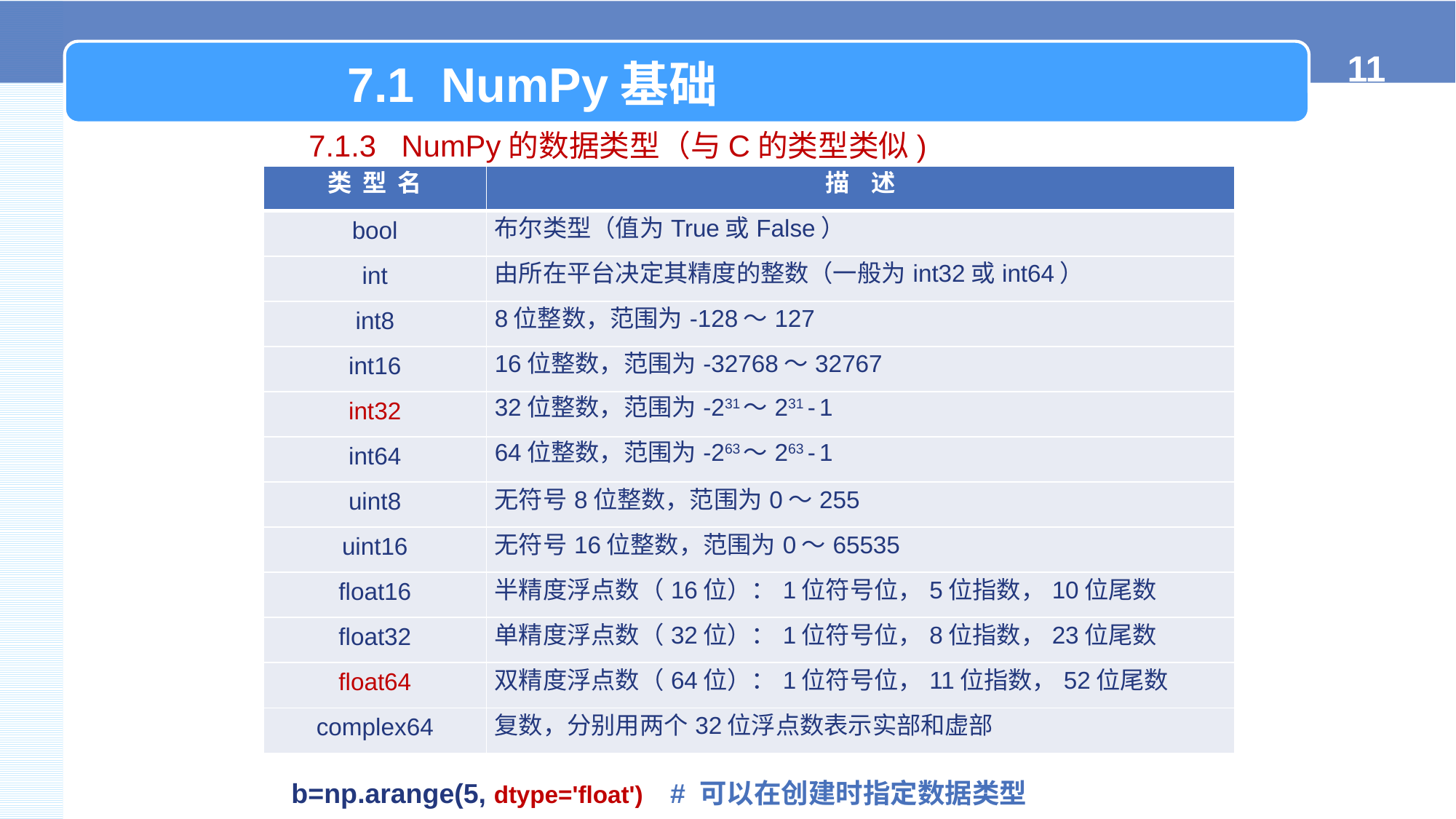

7.1  NumPy基础
7.1.3   NumPy的数据类型（与C的类型类似)
| 类 型 名 | 描 述 |
| --- | --- |
| bool | 布尔类型（值为True或False） |
| int | 由所在平台决定其精度的整数（一般为int32或int64） |
| int8 | 8位整数，范围为-128～127 |
| int16 | 16位整数，范围为-32768～32767 |
| int32 | 32位整数，范围为-231～231 - 1 |
| int64 | 64位整数，范围为-263～263 - 1 |
| uint8 | 无符号8位整数，范围为0～255 |
| uint16 | 无符号16位整数，范围为0～65535 |
| float16 | 半精度浮点数（16位）：1位符号位，5位指数，10位尾数 |
| float32 | 单精度浮点数（32位）：1位符号位，8位指数，23位尾数 |
| float64 | 双精度浮点数（64位）：1位符号位，11位指数，52位尾数 |
| complex64 | 复数，分别用两个32位浮点数表示实部和虚部 |

b=np.arange(5, dtype='float')    # 可以在创建时指定数据类型